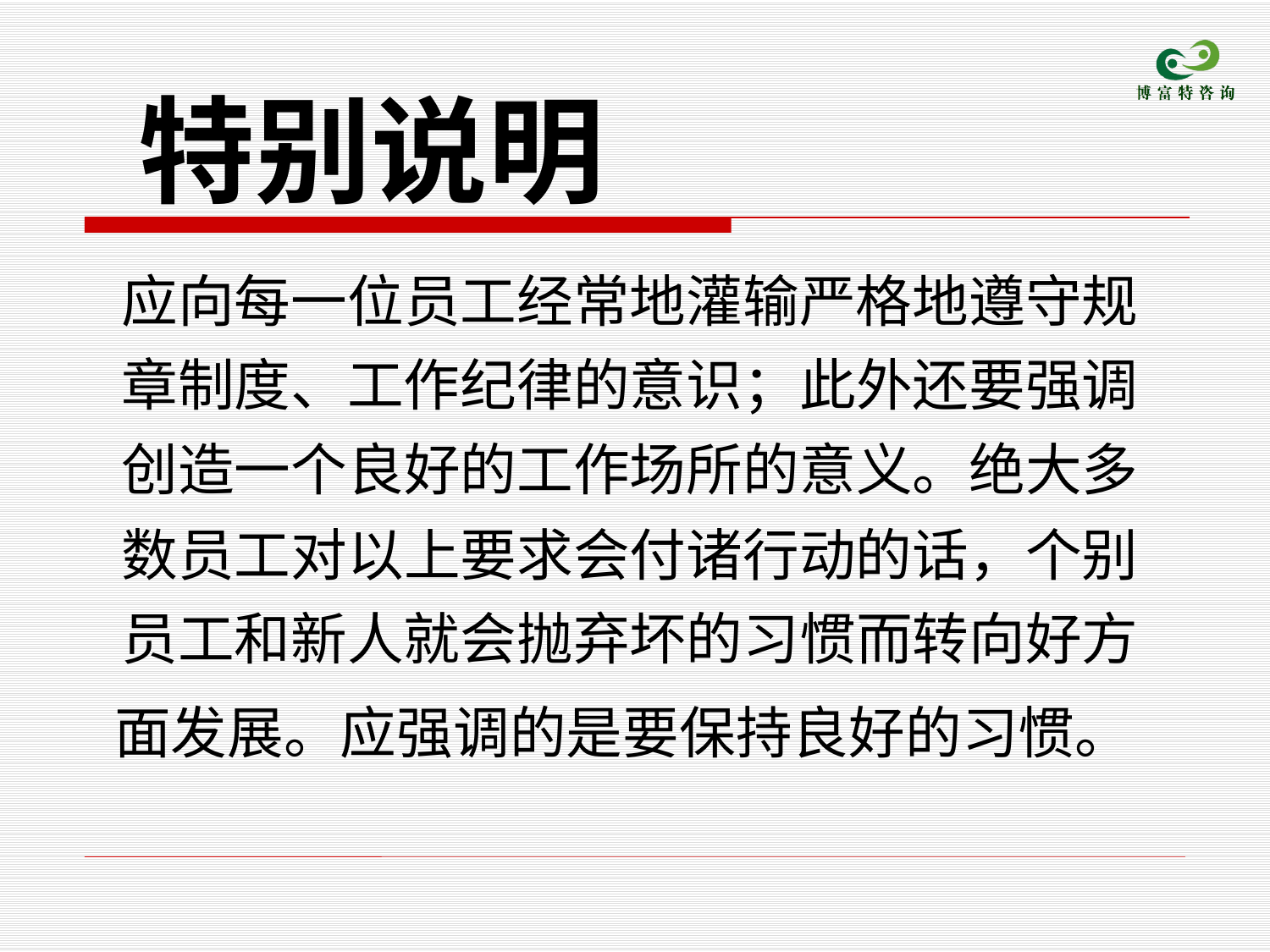

特别说明
应向每一位员工经常地灌输严格地遵守规章制度、工作纪律的意识；此外还要强调创造一个良好的工作场所的意义。绝大多数员工对以上要求会付诸行动的话，个别员工和新人就会抛弃坏的习惯而转向好方面发展。应强调的是要保持良好的习惯。
257